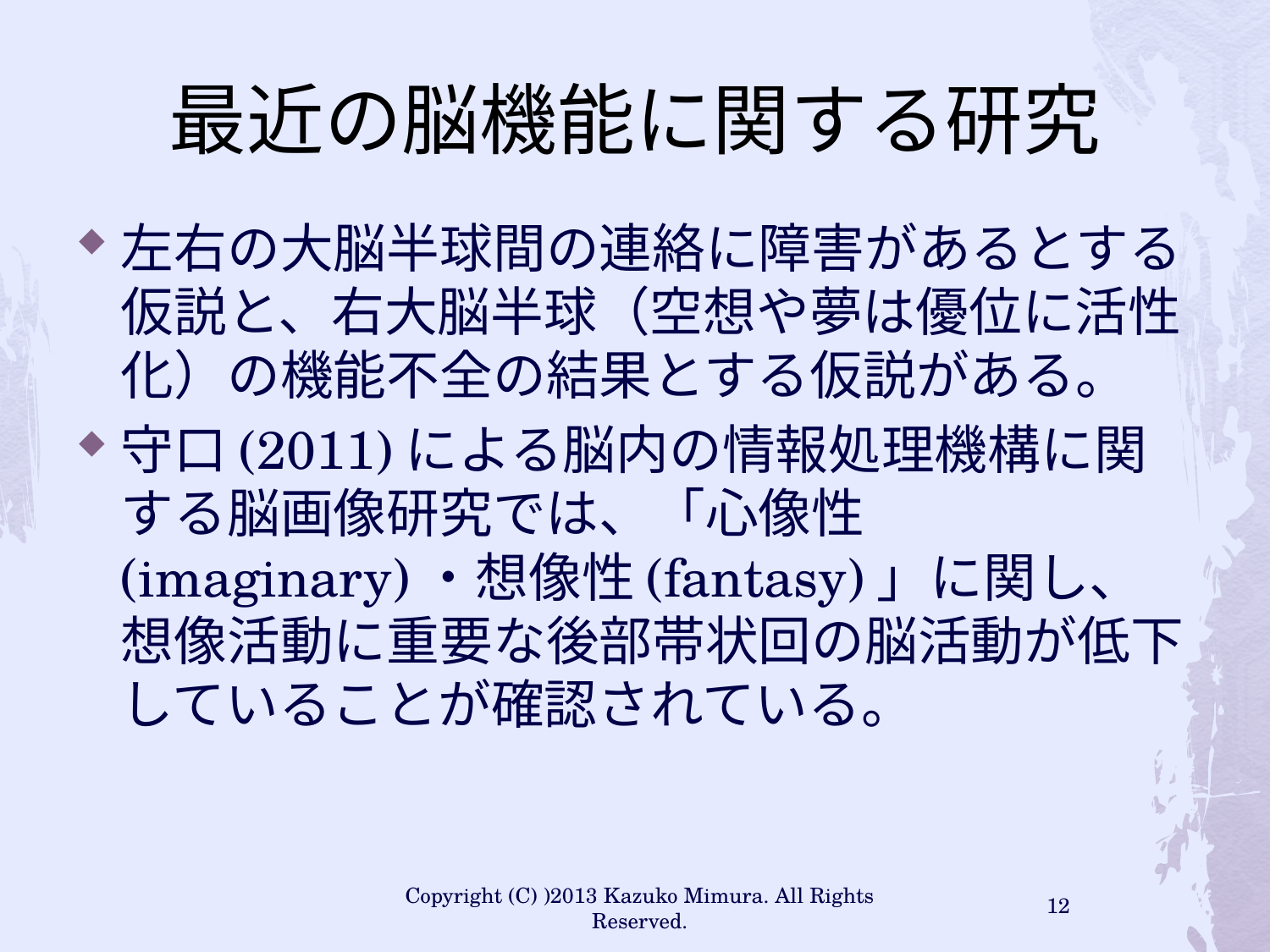

# 最近の脳機能に関する研究
左右の大脳半球間の連絡に障害があるとする仮説と、右大脳半球（空想や夢は優位に活性化）の機能不全の結果とする仮説がある。
守口(2011)による脳内の情報処理機構に関する脳画像研究では、「心像性(imaginary)・想像性(fantasy)」に関し、想像活動に重要な後部帯状回の脳活動が低下していることが確認されている。

Copyright (C) )2013 Kazuko Mimura. All Rights Reserved.
12